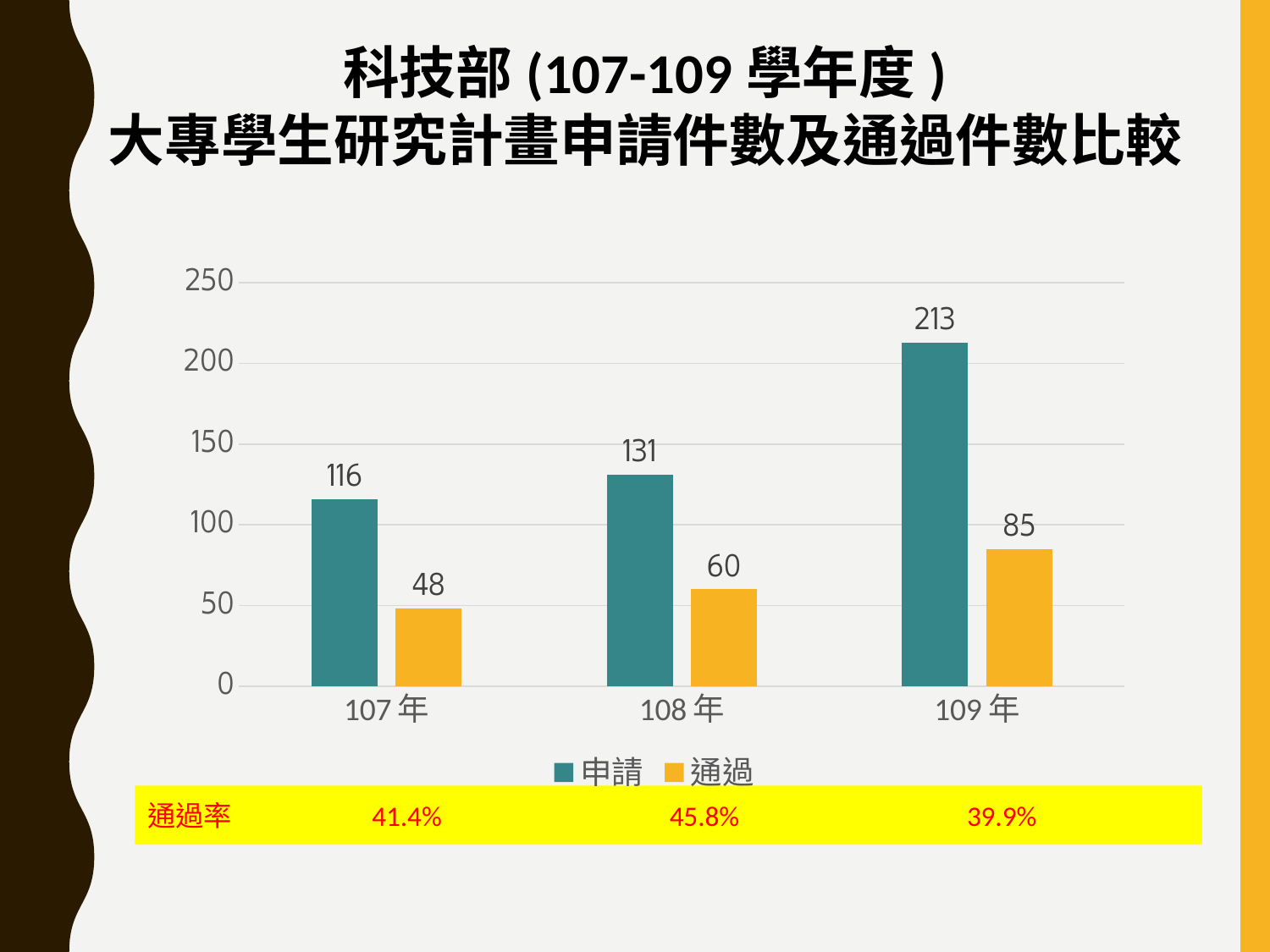

科技部(107-109學年度)
大專學生研究計畫申請件數及通過件數比較

### Chart

| Category | 申請 | 通過 |
|---|---|---|
| 107年 | 116.0 | 48.0 |
| 108年 | 131.0 | 60.0 |
| 109年 | 213.0 | 85.0 |
通過率                     41.4%　　　                　45.8%　　　                　39.9%